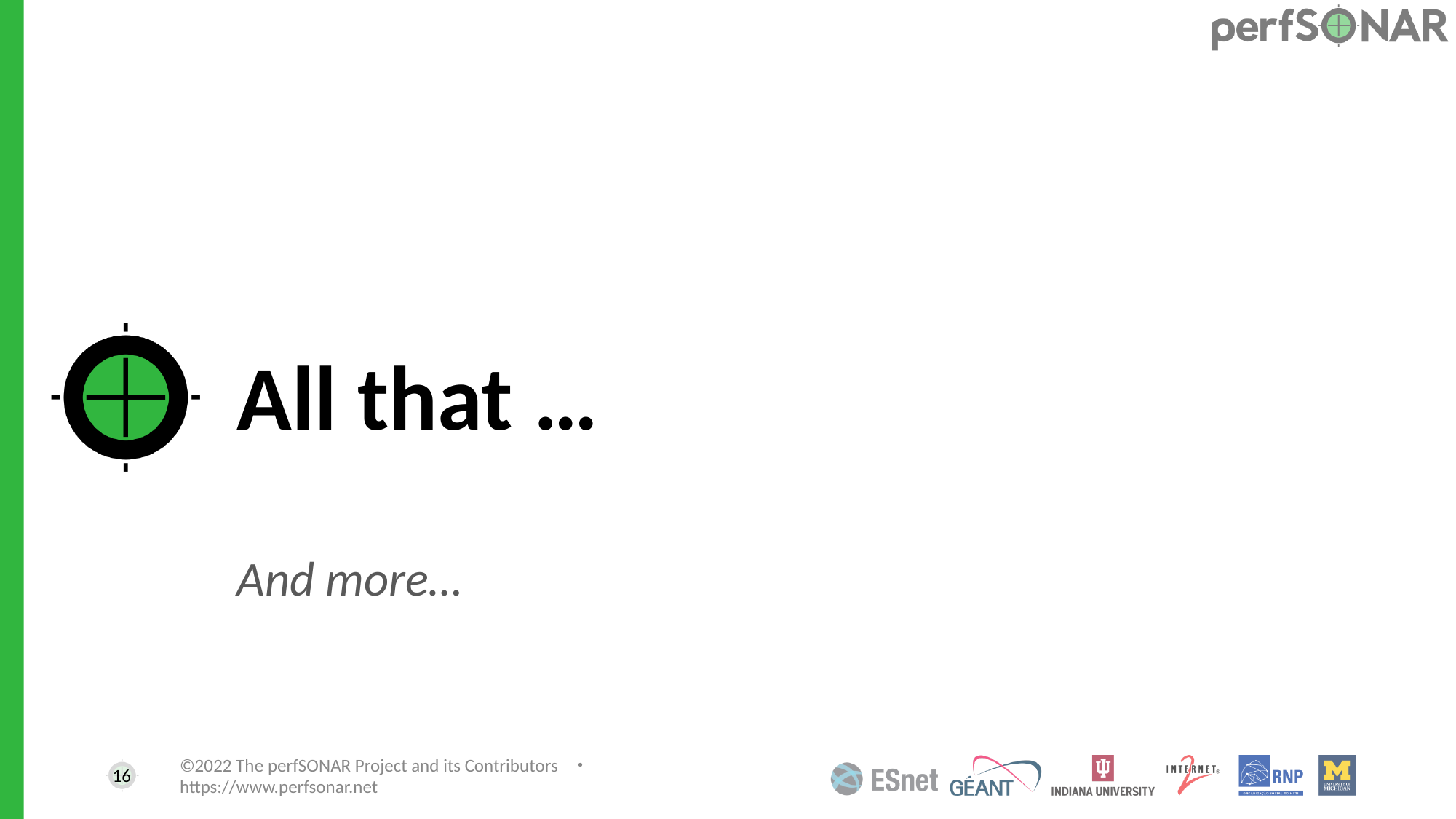

# All that …
And more…
16
©2022 The perfSONAR Project and its Contributors  ・  https://www.perfsonar.net